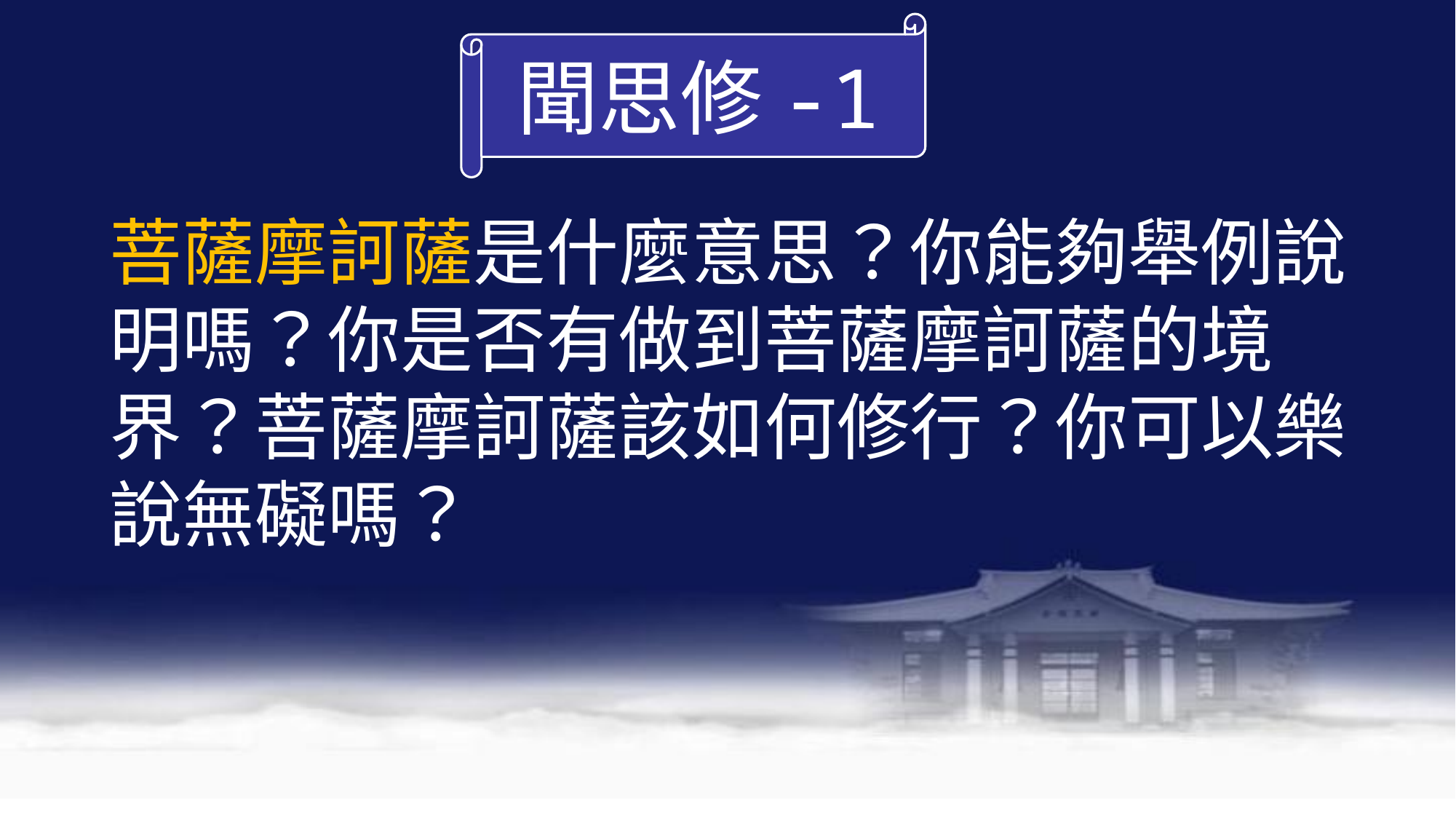

聞思修-1
菩薩摩訶薩是什麼意思？你能夠舉例說明嗎？你是否有做到菩薩摩訶薩的境界？菩薩摩訶薩該如何修行？你可以樂說無礙嗎？